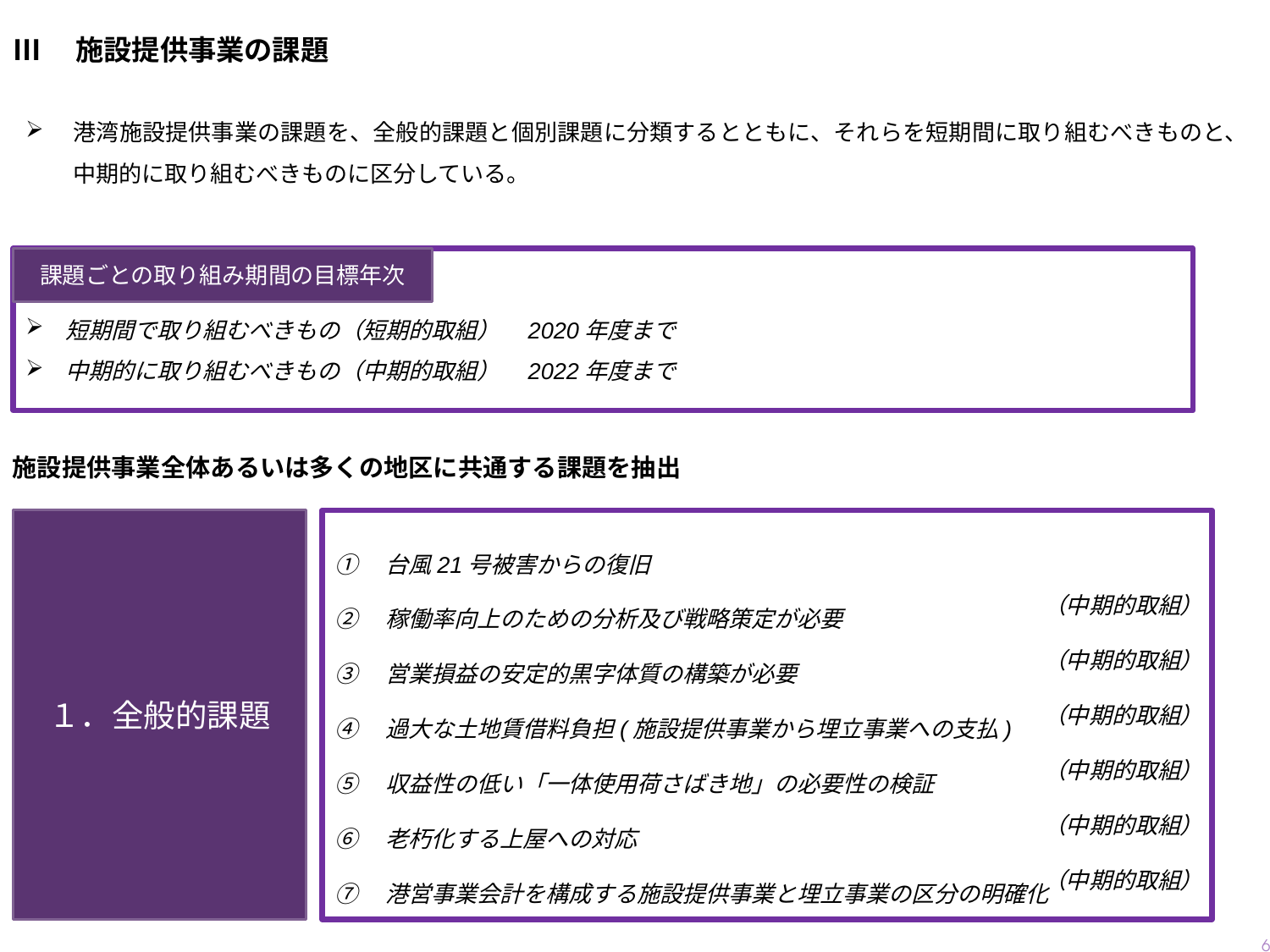

# Ⅲ　施設提供事業の課題
港湾施設提供事業の課題を、全般的課題と個別課題に分類するとともに、それらを短期間に取り組むべきものと、中期的に取り組むべきものに区分している。
課題ごとの取り組み期間の目標年次

短期間で取り組むべきもの（短期的取組）　2020年度まで
中期的に取り組むべきもの（中期的取組）　2022年度まで
施設提供事業全体あるいは多くの地区に共通する課題を抽出
①　台風21号被害からの復旧
②　稼働率向上のための分析及び戦略策定が必要
③　営業損益の安定的黒字体質の構築が必要
④　過大な土地賃借料負担(施設提供事業から埋立事業への支払)
⑤　収益性の低い「一体使用荷さばき地」の必要性の検証
⑥　老朽化する上屋への対応
⑦　港営事業会計を構成する施設提供事業と埋立事業の区分の明確化

（中期的取組）
（中期的取組）
（中期的取組）
（中期的取組）
（中期的取組）
（中期的取組）
１．全般的課題
6